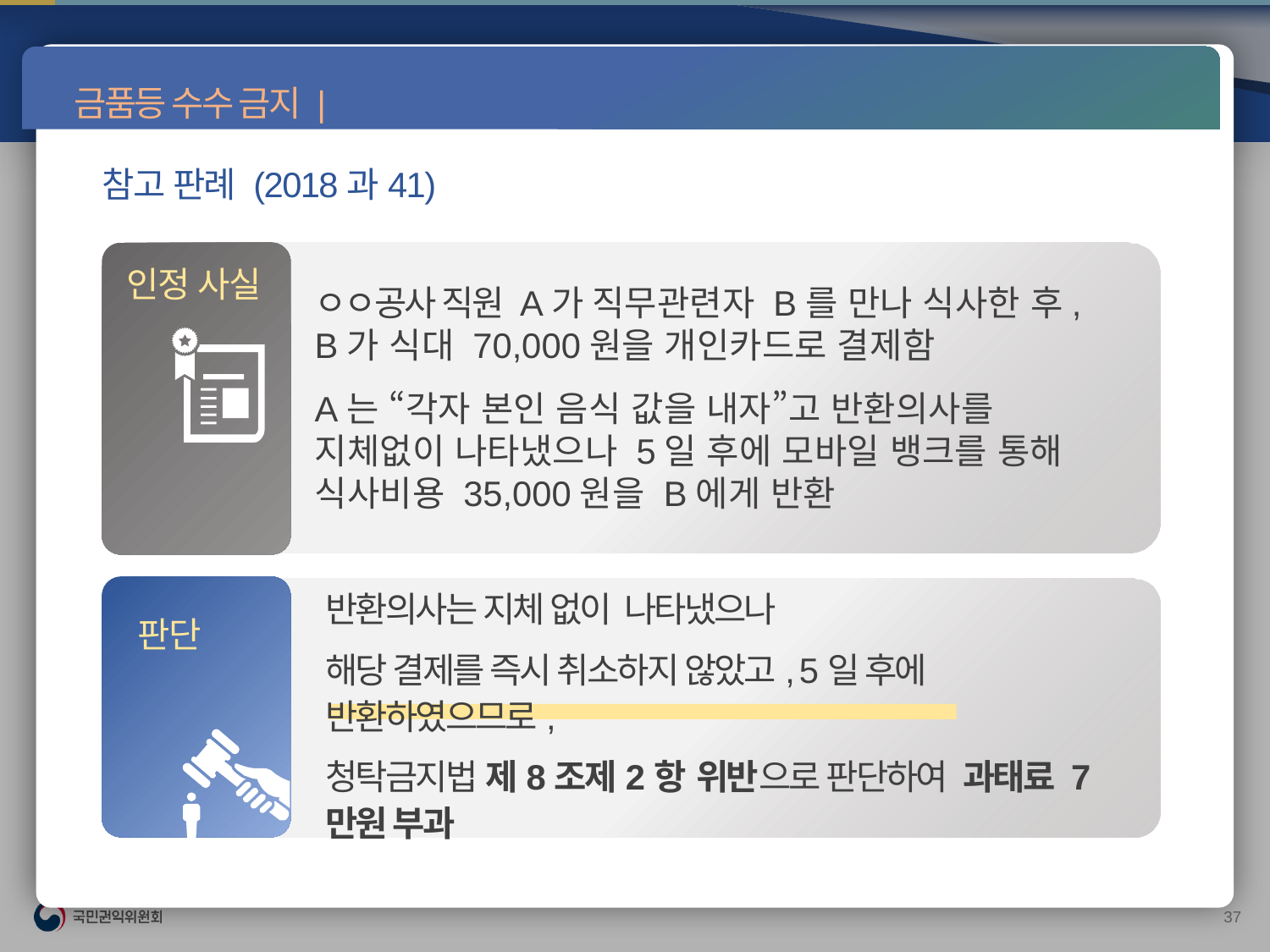

부정청탁금지

금품등 수수 금지 | 지체없이 관련 판례
참고 판례 (2018과41)

인정 사실
ㅇㅇ공사 직원 A가 직무관련자 B를 만나 식사한 후,
B가 식대 70,000원을 개인카드로 결제함
A는 “각자 본인 음식 값을 내자”고 반환의사를
지체없이 나타냈으나 5일 후에 모바일 뱅크를 통해
식사비용 35,000원을 B에게 반환

판단
반환의사는 지체 없이  나타냈으나
해당 결제를 즉시 취소하지 않았고, 5일 후에  반환하였으므로,
청탁금지법 제8조제2항 위반으로 판단하여  과태료 7만원 부과

37